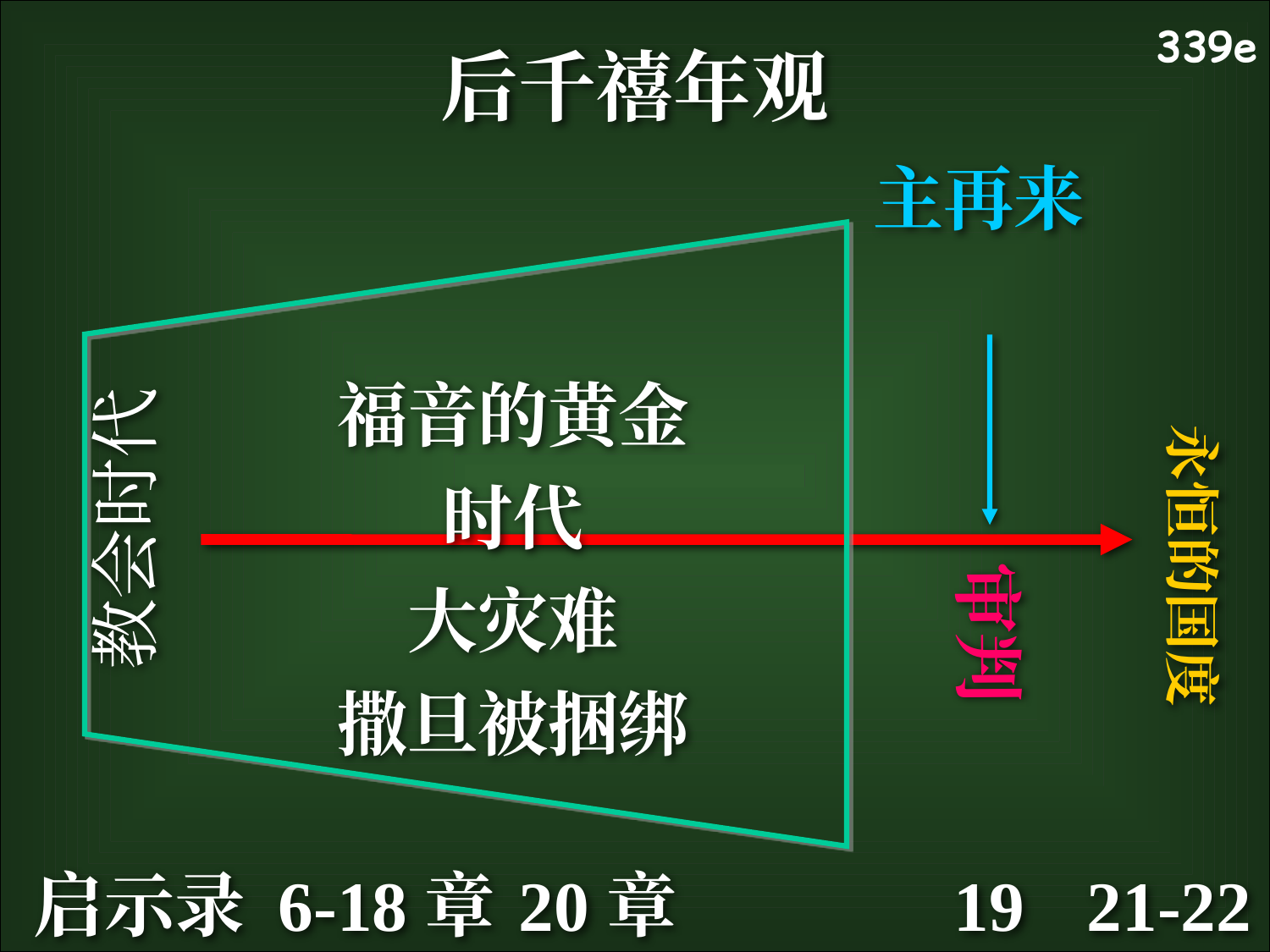

339e
后千禧年观
主再来

福音的黄金
时代
大灾难
撒旦被捆绑
教会时代
永恒的国度

审判
启示录 6-18章
20章
19
21-22